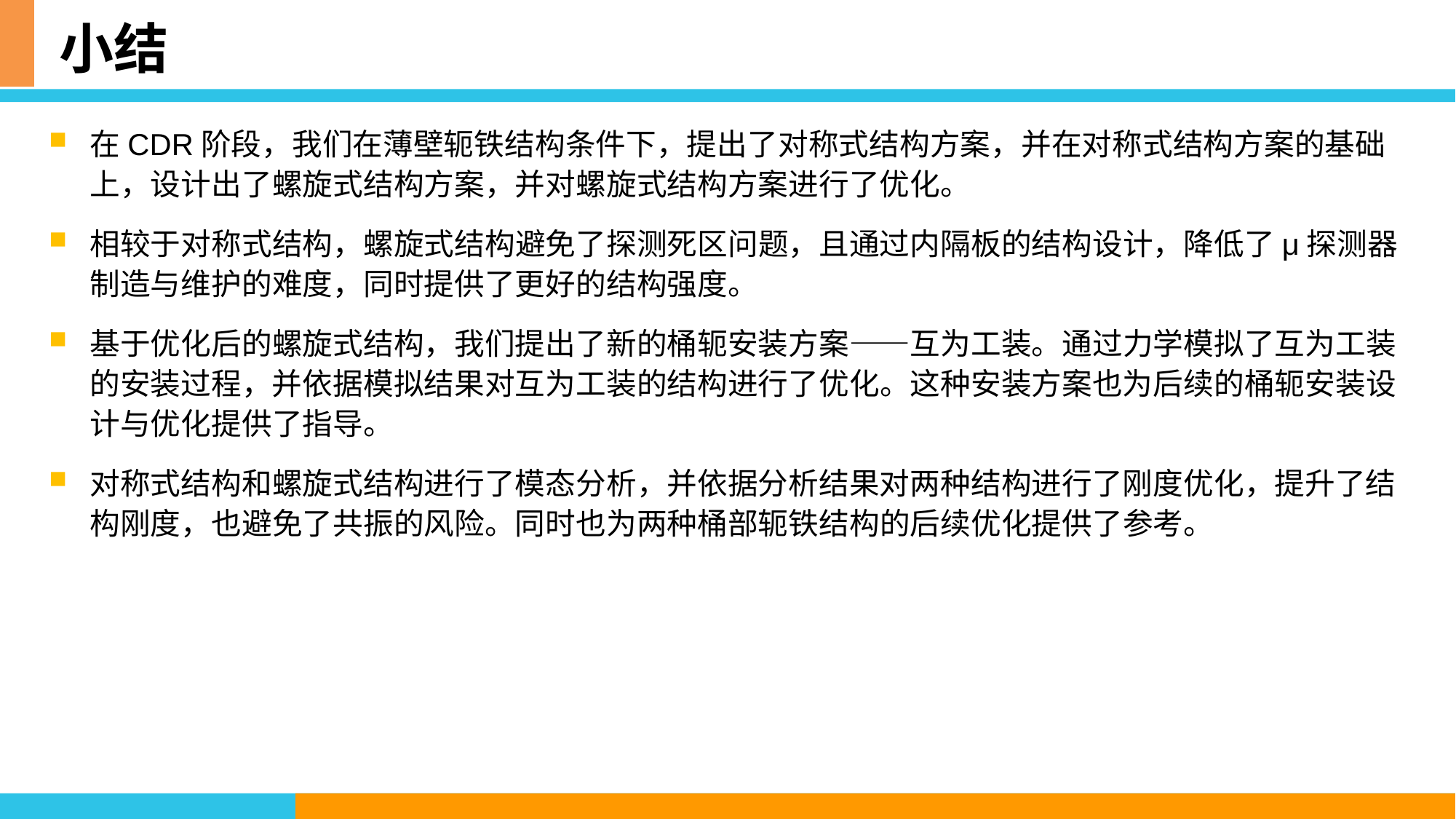

# 小结
在CDR阶段，我们在薄壁轭铁结构条件下，提出了对称式结构方案，并在对称式结构方案的基础上，设计出了螺旋式结构方案，并对螺旋式结构方案进行了优化。
相较于对称式结构，螺旋式结构避免了探测死区问题，且通过内隔板的结构设计，降低了μ探测器制造与维护的难度，同时提供了更好的结构强度。
基于优化后的螺旋式结构，我们提出了新的桶轭安装方案——互为工装。通过力学模拟了互为工装的安装过程，并依据模拟结果对互为工装的结构进行了优化。这种安装方案也为后续的桶轭安装设计与优化提供了指导。
对称式结构和螺旋式结构进行了模态分析，并依据分析结果对两种结构进行了刚度优化，提升了结构刚度，也避免了共振的风险。同时也为两种桶部轭铁结构的后续优化提供了参考。